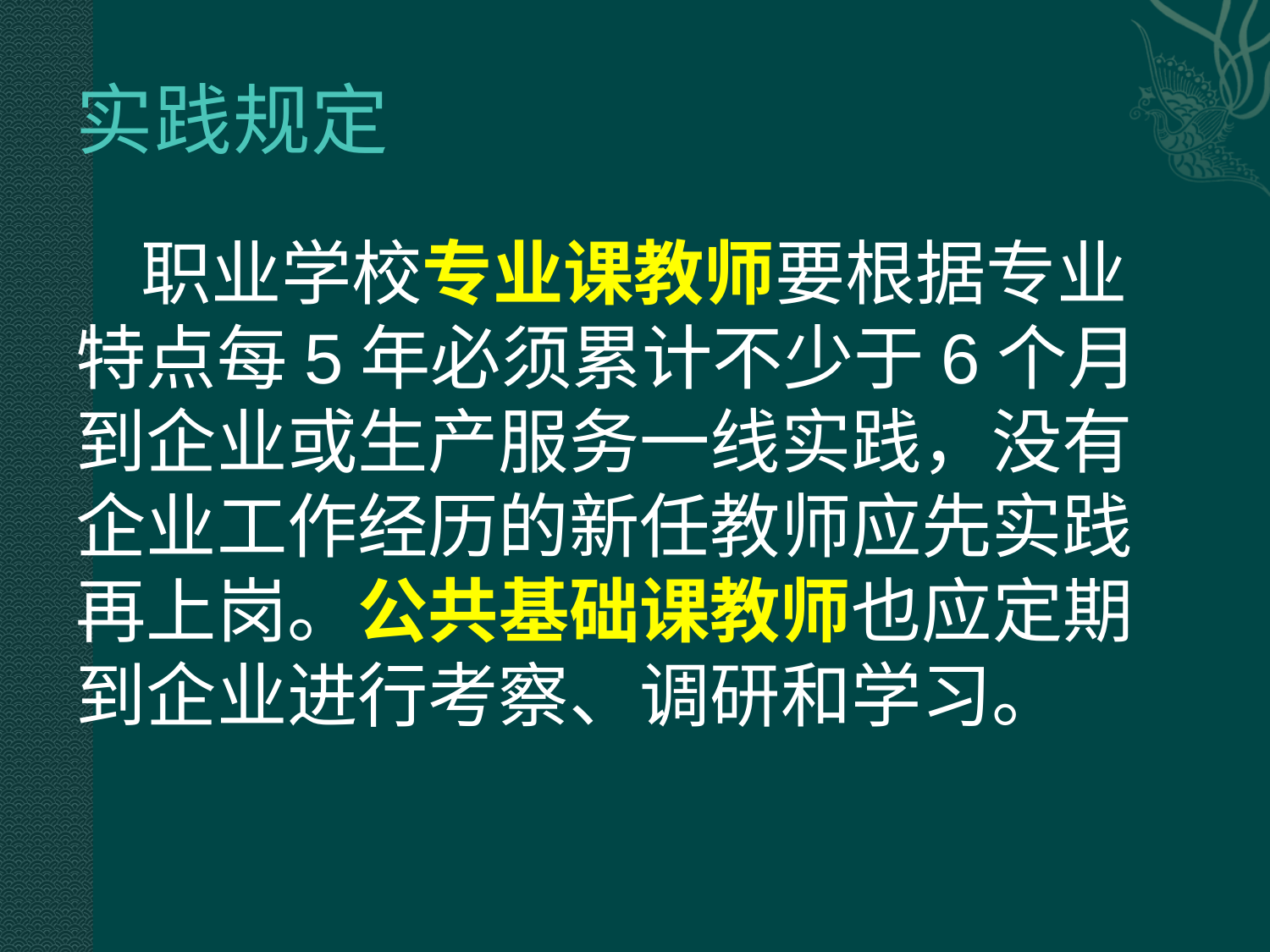

# 实践规定
   职业学校专业课教师要根据专业特点每5年必须累计不少于6个月到企业或生产服务一线实践，没有企业工作经历的新任教师应先实践再上岗。公共基础课教师也应定期到企业进行考察、调研和学习。